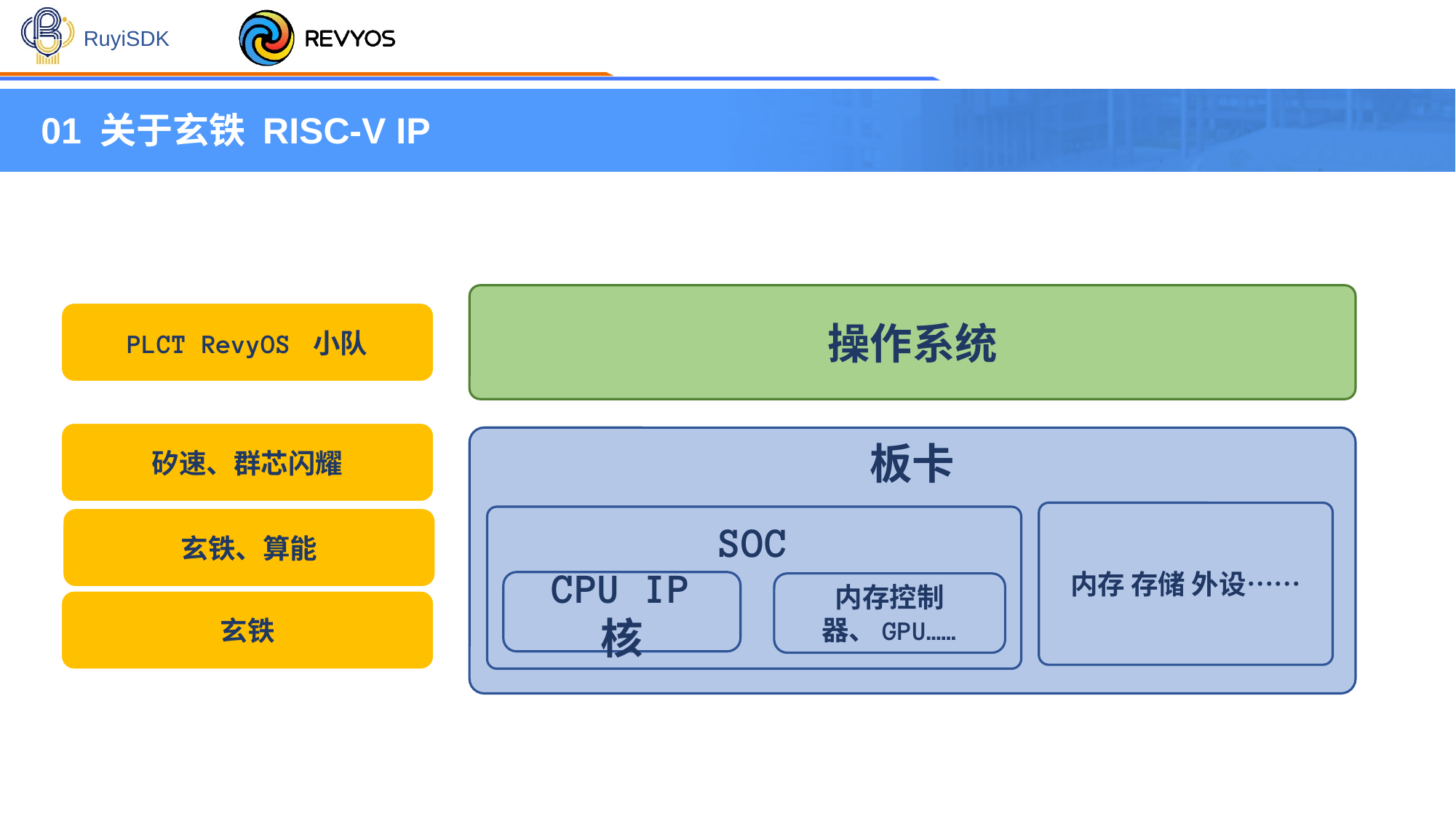

01 关于玄铁 RISC-V IP
操作系统
PLCT RevyOS 小队
矽速、群芯闪耀
板卡
内存 存储 外设……
SOC
玄铁、算能
CPU IP 核
内存控制器、GPU……
玄铁